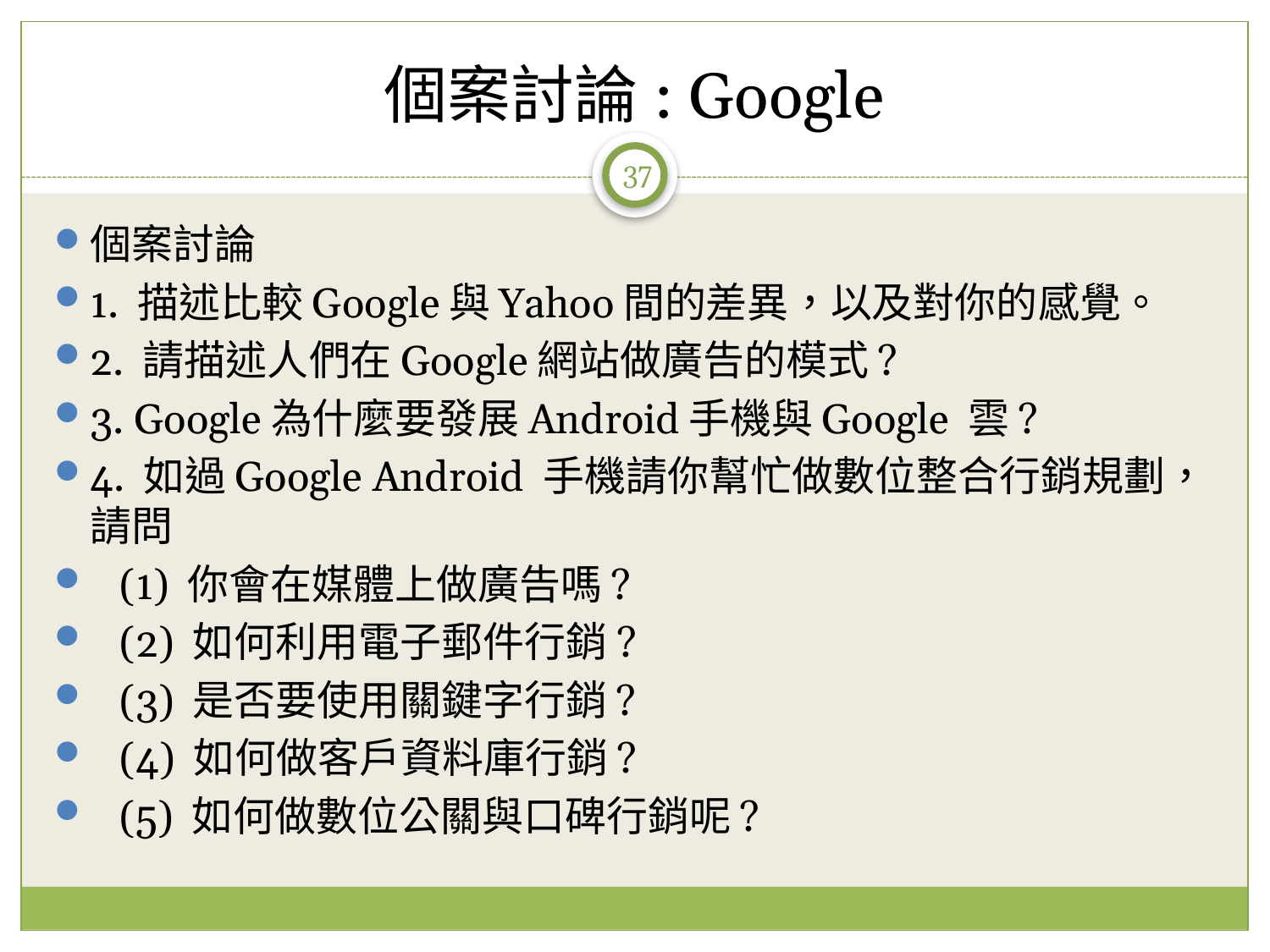

# 個案討論: Google
37
個案討論
1. 描述比較Google與Yahoo間的差異，以及對你的感覺。
2. 請描述人們在Google網站做廣告的模式?
3. Google為什麼要發展Android手機與Google 雲?
4. 如過Google Android 手機請你幫忙做數位整合行銷規劃，請問
   (1) 你會在媒體上做廣告嗎?
   (2) 如何利用電子郵件行銷?
   (3) 是否要使用關鍵字行銷?
   (4) 如何做客戶資料庫行銷?
   (5) 如何做數位公關與口碑行銷呢?